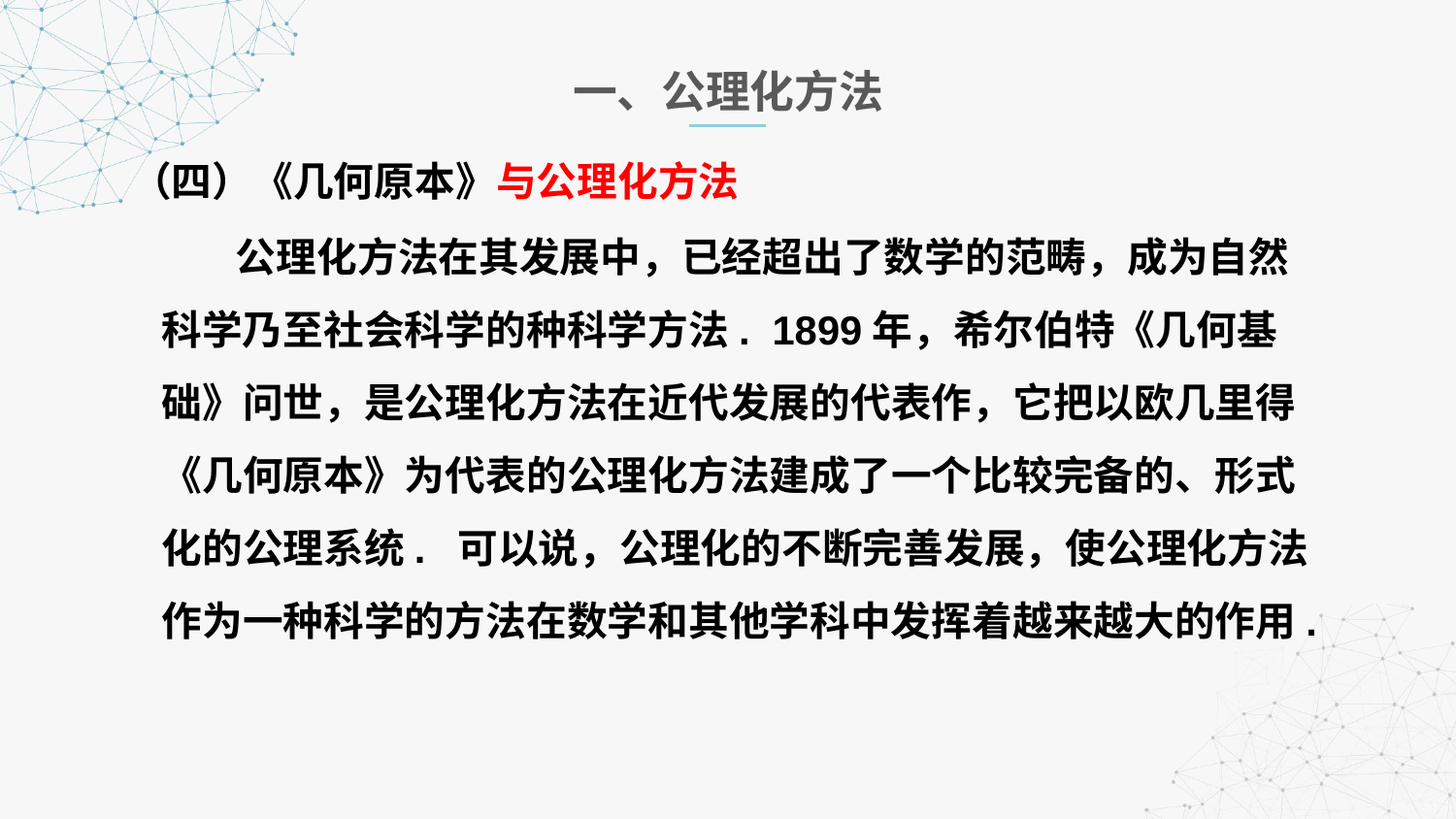

一、公理化方法
（四）《几何原本》与公理化方法
       公理化方法在其发展中，已经超出了数学的范畴，成为自然科学乃至社会科学的种科学方法.  1899年，希尔伯特《几何基础》问世，是公理化方法在近代发展的代表作，它把以欧几里得《几何原本》为代表的公理化方法建成了一个比较完备的、形式化的公理系统.  可以说，公理化的不断完善发展，使公理化方法作为一种科学的方法在数学和其他学科中发挥着越来越大的作用.